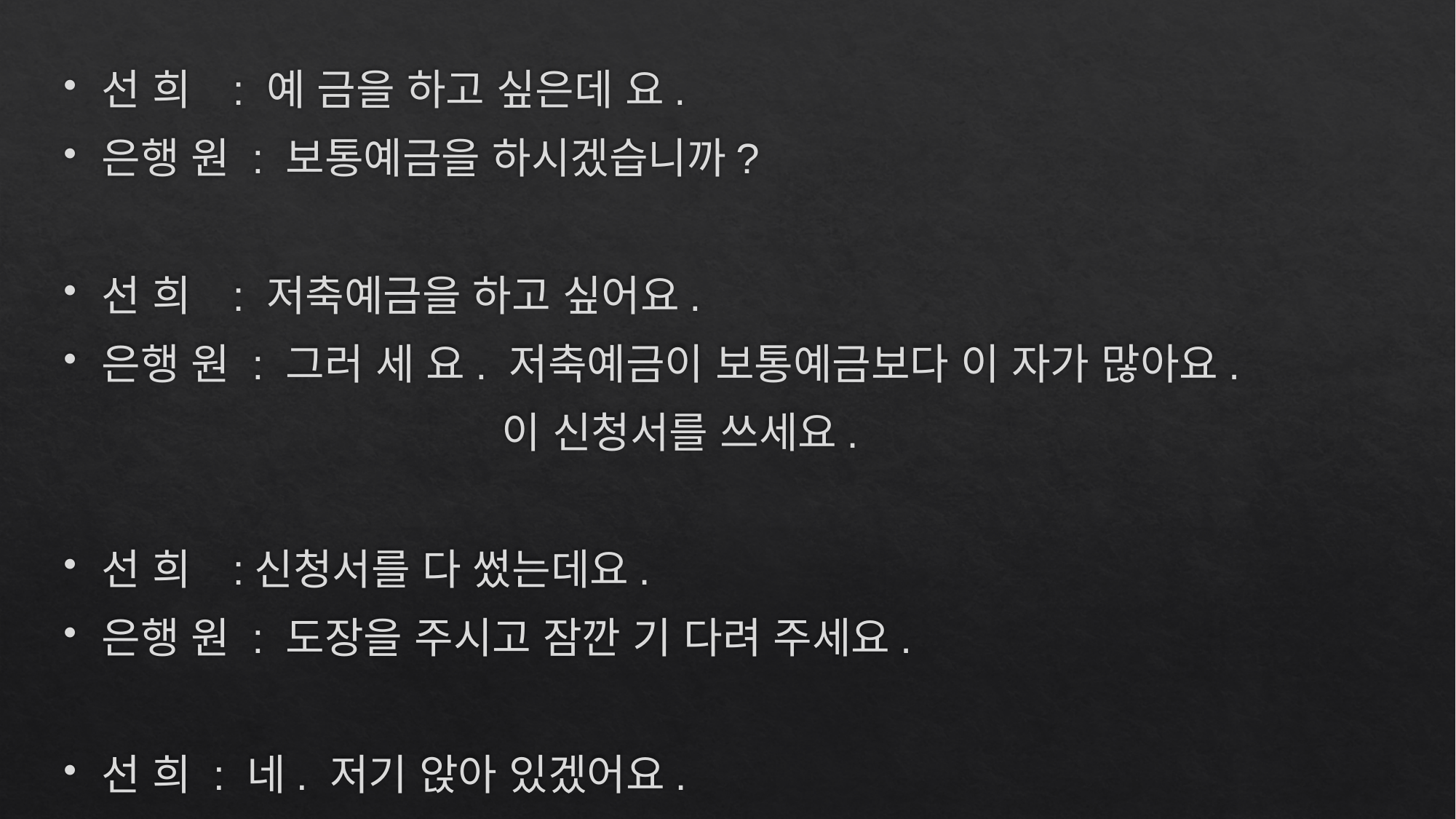

선 희	 : 예 금을 하고 싶은데 요.
은행 원 : 보통예금을 하시겠습니까?

선 희	 : 저축예금을 하고 싶어요.
은행 원 : 그러 세 요. 저축예금이 보통예금보다 이 자가 많아요.
				이 신청서를 쓰세요.

선 희	 :신청서를 다 썼는데요.
은행 원 : 도장을 주시고 잠깐 기 다려 주세요.

선 희 : 네. 저기 앉아 있겠어요.